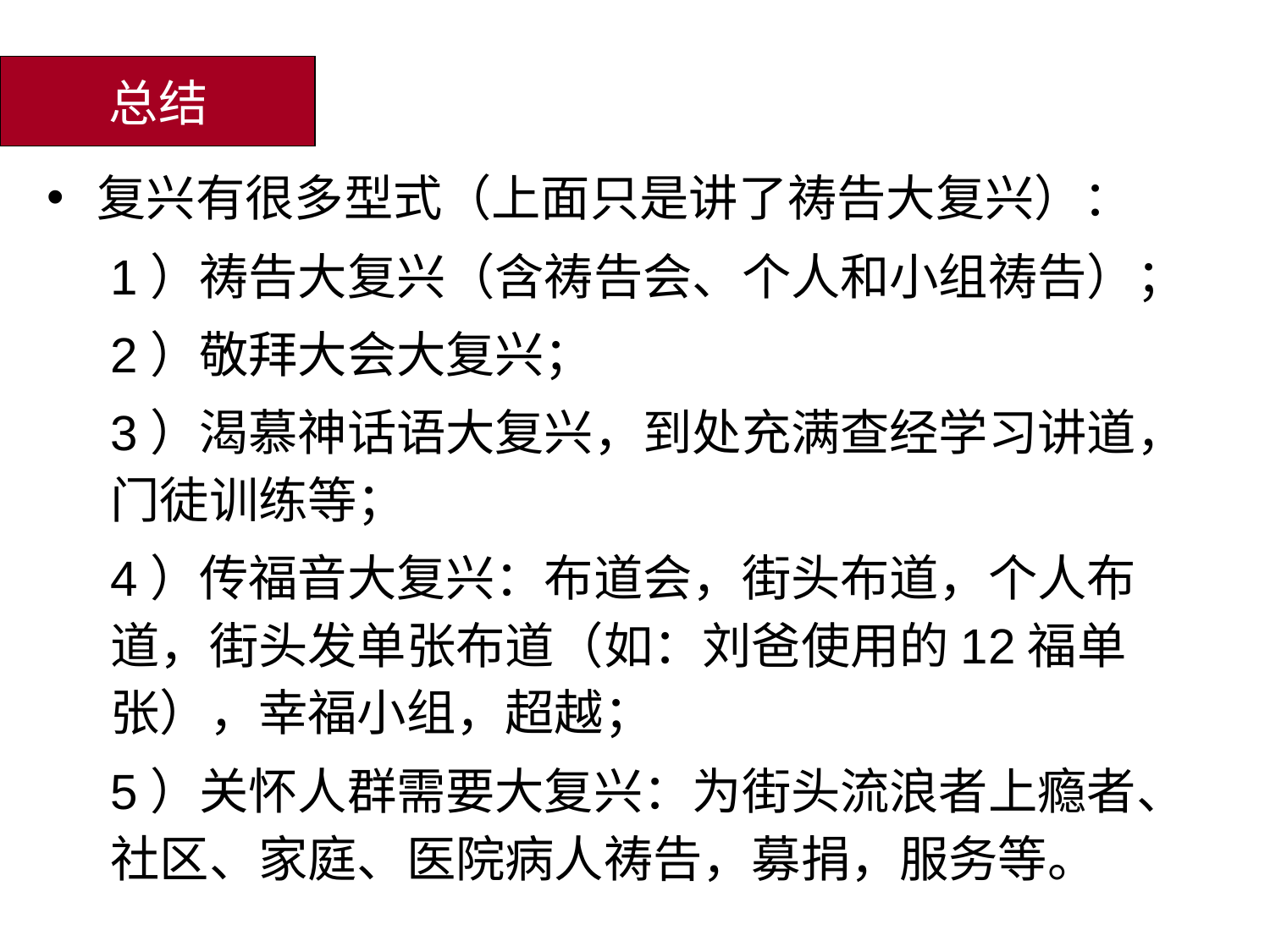

总结
复兴有很多型式（上面只是讲了祷告大复兴）：
1）祷告大复兴（含祷告会、个人和小组祷告）；
2）敬拜大会大复兴；
3）渴慕神话语大复兴，到处充满查经学习讲道，门徒训练等；
4）传福音大复兴：布道会，街头布道，个人布道，街头发单张布道（如：刘爸使用的12福单张），幸福小组，超越；
5）关怀人群需要大复兴：为街头流浪者上瘾者、社区、家庭、医院病人祷告，募捐，服务等。